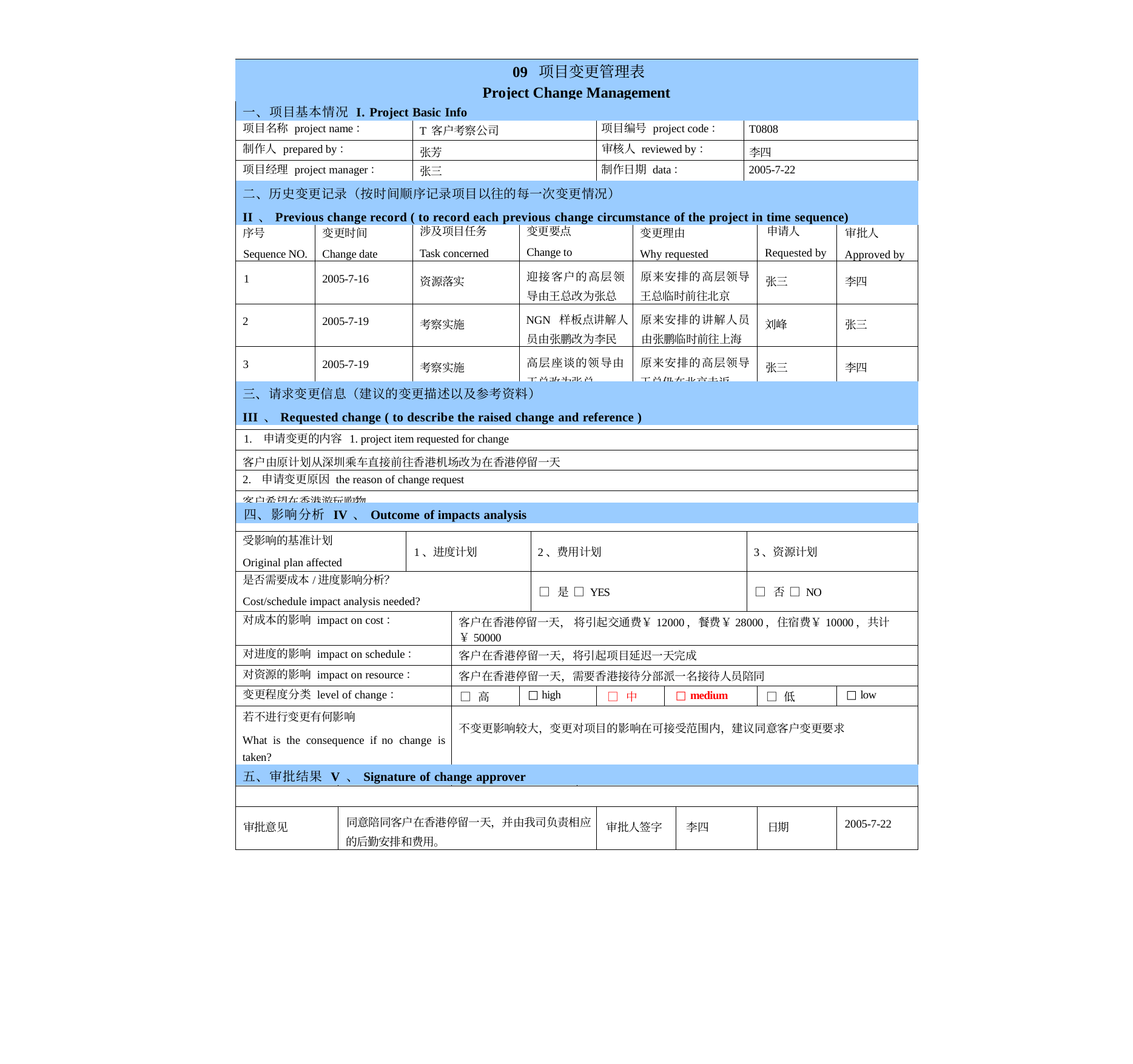

|  |  |  |  |  |  |  |  |  |  |  |  |  |  |  |  |  |
| --- | --- | --- | --- | --- | --- | --- | --- | --- | --- | --- | --- | --- | --- | --- | --- | --- |
|  |  |  |  |  |  |  |  |  |  |  |  |  |  |  |  |  |
| 项目名称 project name： |  |  |  | T 客户考察公司 |  |  |  |  | 项目编号 project code： |  |  |  | T0808 |  |  |  |
| 制作人 prepared by： |  |  |  | 张芳 |  |  |  |  | 审核人 reviewed by： |  |  |  | 李四 |  |  |  |
| 项目经理 project manager： |  |  |  | 张三 |  |  |  |  | 制作日期 data： |  |  |  | 2005-7-22 |  |  |  |
|  |  |  |  |  |  |  |  |  |  |  |  |  |  |  |  |  |
| 序号 Sequence NO. | 变更时间 Change date |  |  | 涉及项目任务 Task concerned |  | 变更要点 Change to |  |  |  | 变更理由 Why requested |  |  |  |  | 申请人 Requested by | 审批人 Approved by |
| 1 | 2005-7-16 |  |  | 资源落实 |  | 迎接客户的高层领 导由王总改为张总 |  |  |  | 原来安排的高层领导 王总临时前往北京 |  |  |  |  | 张三 | 李四 |
| 2 | 2005-7-19 |  |  | 考察实施 |  | NGN 样板点讲解人 员由张鹏改为李民 |  |  |  | 原来安排的讲解人员 由张鹏临时前往上海 |  |  |  |  | 刘峰 | 张三 |
| 3 | 2005-7-19 |  |  | 考察实施 |  | 高层座谈的领导由 王总改为张总 |  |  |  | 原来安排的高层领导 王总仍在北京未返 |  |  |  |  | 张三 | 李四 |
|  |  |  |  |  |  |  |  |  |  |  |  |  |  |  |  |  |
| 1. 申请变更的内容 1. project item requested for change |  |  |  |  |  |  |  |  |  |  |  |  |  |  |  |  |
| 客户由原计划从深圳乘车直接前往香港机场改为在香港停留一天 |  |  |  |  |  |  |  |  |  |  |  |  |  |  |  |  |
| 2. 申请变更原因 the reason of change request |  |  |  |  |  |  |  |  |  |  |  |  |  |  |  |  |
| 客户希望在香港游玩购物 |  |  |  |  |  |  |  |  |  |  |  |  |  |  |  |  |
|  |  |  |  |  |  |  |  |  |  |  |  |  |  |  |  |  |
| 受影响的基准计划 Original plan affected |  |  | 1、进度计划 |  |  |  | 2、费用计划 |  |  |  |  |  |  | 3、资源计划 |  |  |
| 是否需要成本/进度影响分析？ Cost/schedule impact analysis needed? |  |  |  |  |  |  | □ 是 □ YES |  |  |  |  |  |  | □ 否 □ NO |  |  |
| 对成本的影响 impact on cost： |  |  |  |  | 客户在香港停留一天， 将引起交通费￥12000，餐费￥28000，住宿费￥10000，共计￥50000 |  |  |  |  |  |  |  |  |  |  |  |
| 对进度的影响 impact on schedule： |  |  |  |  | 客户在香港停留一天，将引起项目延迟一天完成 |  |  |  |  |  |  |  |  |  |  |  |
| 对资源的影响 impact on resource： |  |  |  |  | 客户在香港停留一天，需要香港接待分部派一名接待人员陪同 |  |  |  |  |  |  |  |  |  |  |  |
| 变更程度分类 level of change： |  |  |  |  | □ 高 | □ high |  |  | □ 中 |  | □ medium |  |  |  | □ 低 | □ low |
| 若不进行变更有何影响 What is the consequence if no change is taken? |  |  |  |  | 不变更影响较大，变更对项目的影响在可接受范围内，建议同意客户变更要求 |  |  |  |  |  |  |  |  |  |  |  |
| 申请人签字 |  | 王五 |  |  | 申请日期 |  |  | 2005 年 7 月 22 日 |  |  |  |  |  |  |  |  |
|  |  |  |  |  |  |  |  |  |  |  |  |  |  |  |  |  |
| 审批意见 |  | 同意陪同客户在香港停留一天，并由我司负责相应 的后勤安排和费用。 |  |  |  |  |  |  | 审批人签字 |  |  | 李四 |  |  | 日期 | 2005-7-22 |
| 09 项目变更管理表 Project Change Management |
| --- |
| 一、项目基本情况 I. Project Basic Info |
| --- |
| 二、历史变更记录（按时间顺序记录项目以往的每一次变更情况） II 、Previous change record ( to record each previous change circumstance of the project in time sequence) |
| --- |
| 三、请求变更信息（建议的变更描述以及参考资料） III 、Requested change ( to describe the raised change and reference ) |
| --- |
| 四、影响分析 IV 、Outcome of impacts analysis |
| --- |
| 五、审批结果 V 、Signature of change approver |
| --- |